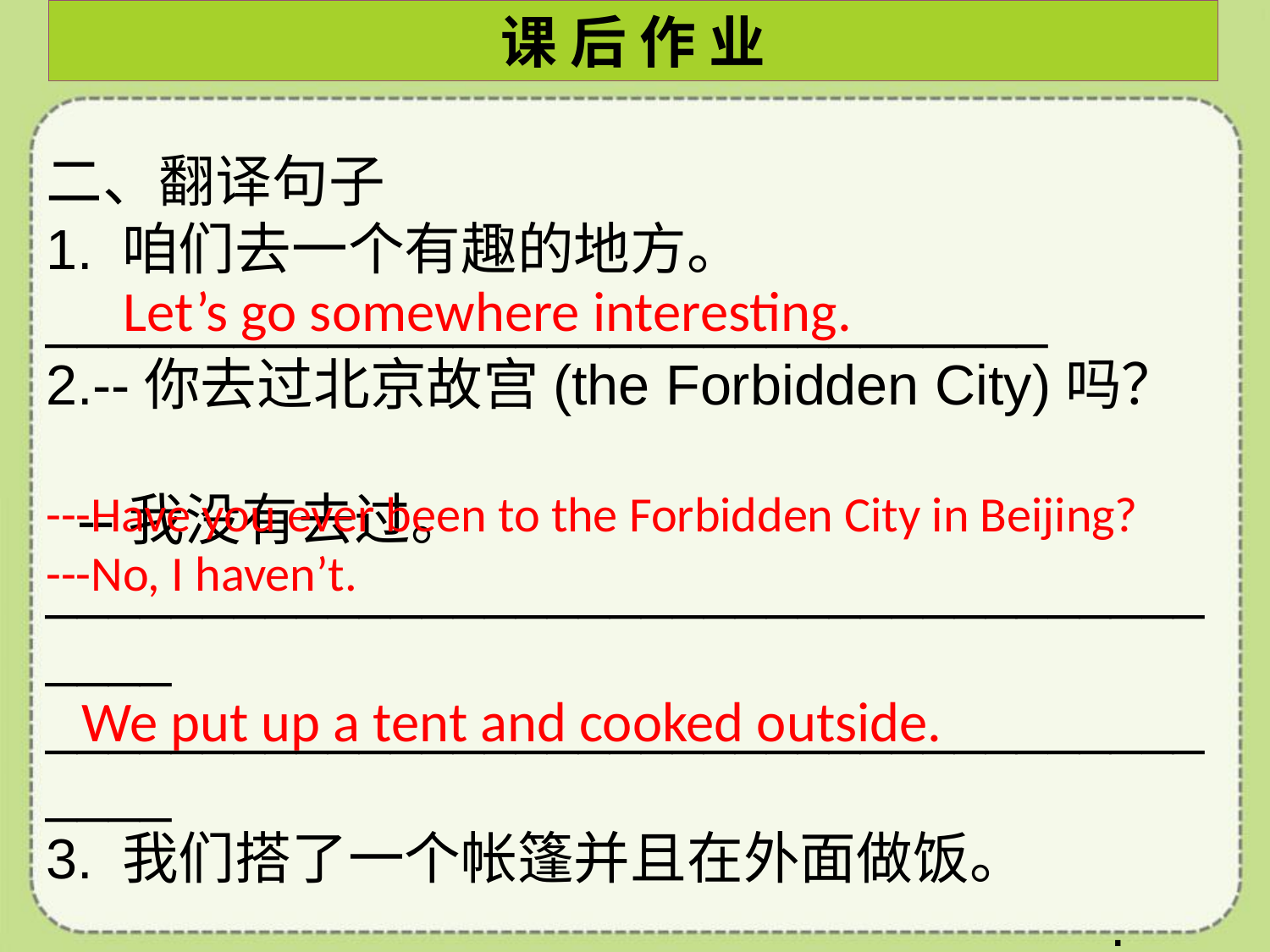

课 后 作 业
二、翻译句子
1. 咱们去一个有趣的地方。
________________________________
2.--你去过北京故宫(the Forbidden City)吗？
  --我没有去过。
_________________________________________
_________________________________________
3. 我们搭了一个帐篷并且在外面做饭。
__________________________________.
Let’s go somewhere interesting.
---Have you ever been to the Forbidden City in Beijing?
---No, I haven’t.
We put up a tent and cooked outside.